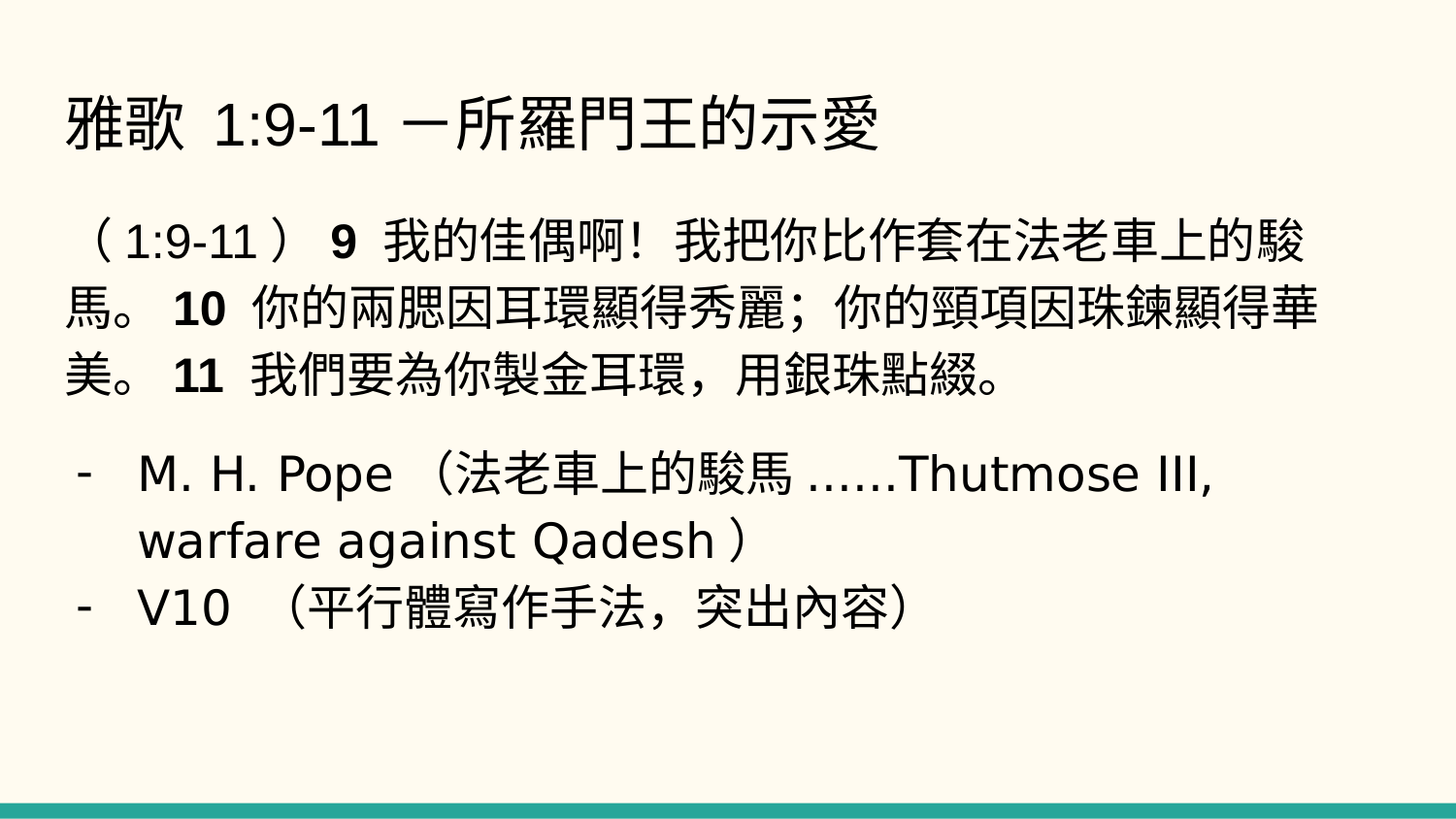

# 雅歌 1:9-11－所羅門王的示愛
（1:9-11）9 我的佳偶啊！我把你比作套在法老車上的駿馬。10 你的兩腮因耳環顯得秀麗；你的頸項因珠鍊顯得華美。11 我們要為你製金耳環，用銀珠點綴。
M. H. Pope（法老車上的駿馬......Thutmose III, warfare against Qadesh）
V10 （平行體寫作手法，突出內容）